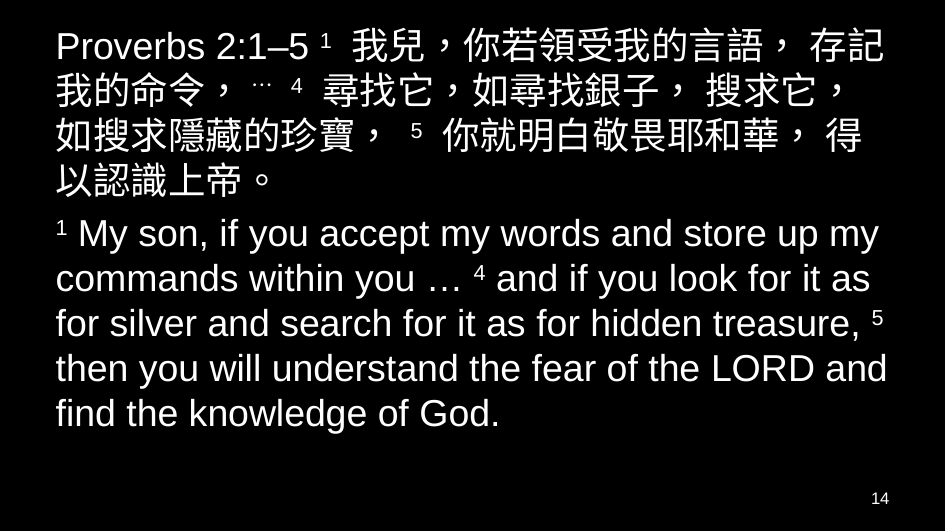

Proverbs 2:1–5 1 我兒，你若領受我的言語， 存記我的命令， … 4 尋找它，如尋找銀子， 搜求它，如搜求隱藏的珍寶， 5 你就明白敬畏耶和華， 得以認識上帝。
1 My son, if you accept my words and store up my commands within you … 4 and if you look for it as for silver and search for it as for hidden treasure, 5 then you will understand the fear of the Lord and find the knowledge of God.

14